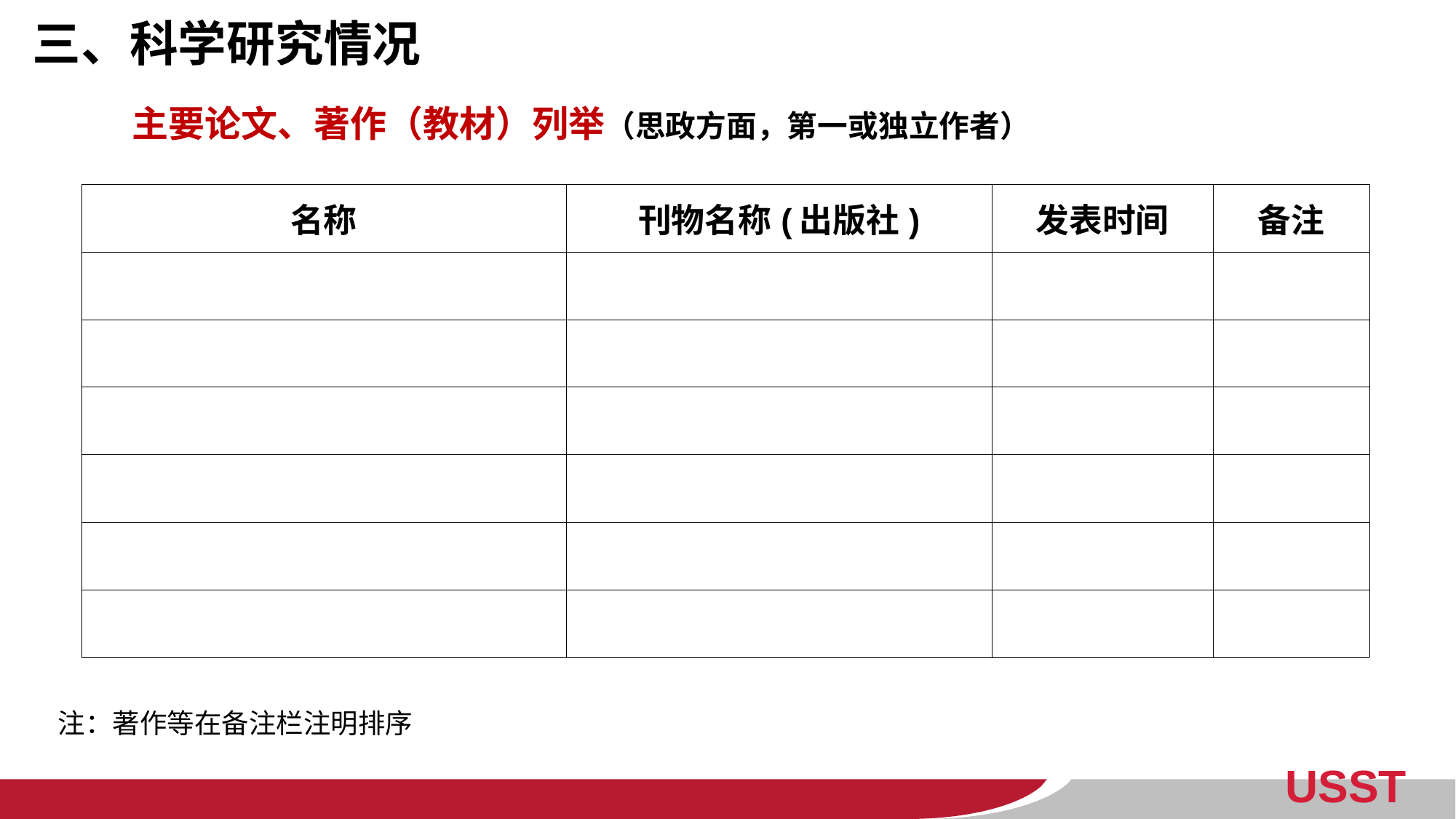

三、科学研究情况
主要论文、著作（教材）列举（思政方面，第一或独立作者）
| 名称 | 刊物名称(出版社) | 发表时间 | 备注 |
| --- | --- | --- | --- |
|  |  |  |  |
|  |  |  |  |
|  |  |  |  |
|  |  |  |  |
|  |  |  |  |
|  |  |  |  |
注：著作等在备注栏注明排序